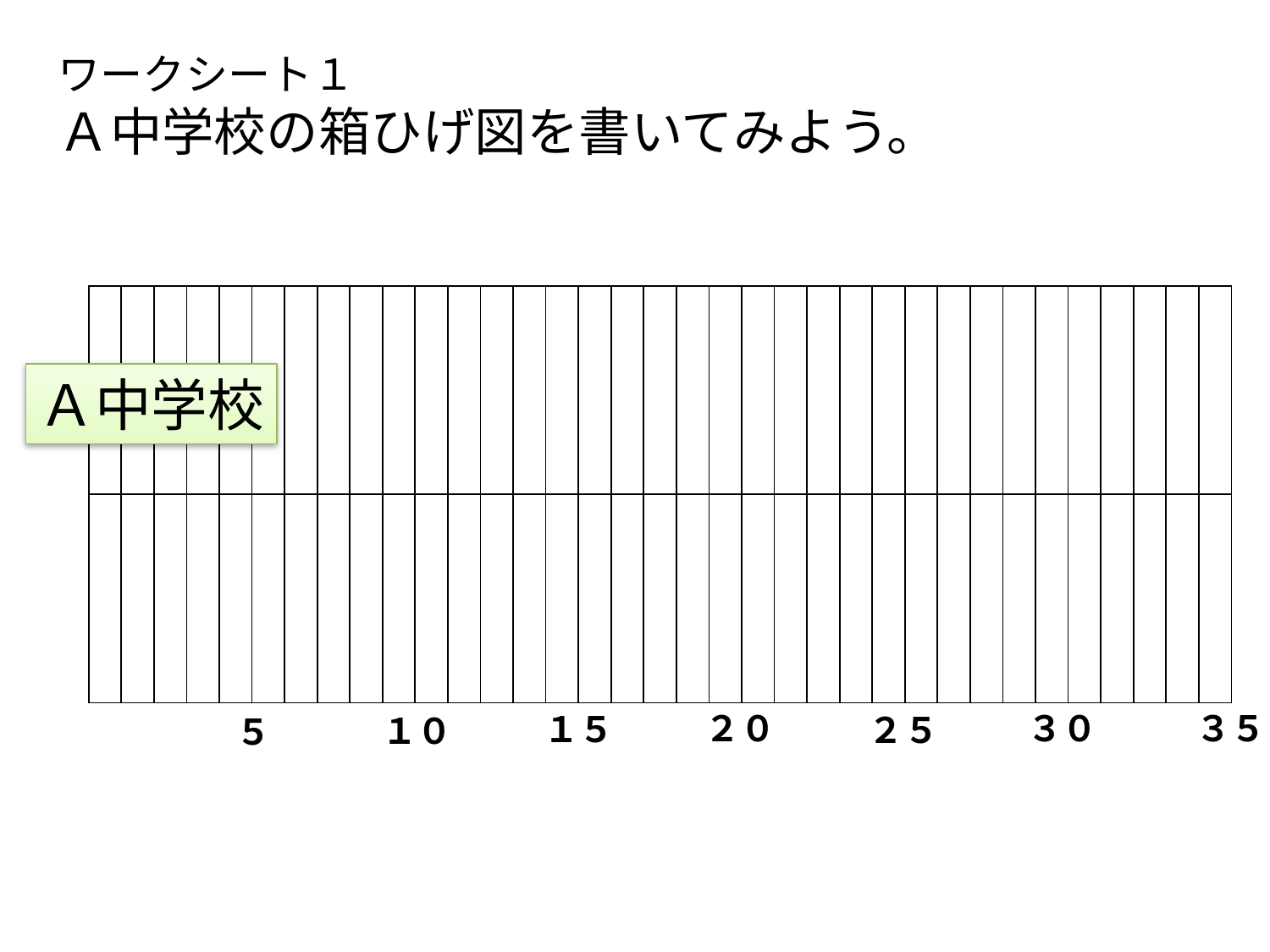

# ワークシート１ Ａ中学校の箱ひげ図を書いてみよう。
|  |  |  |  |  |  |  |  |  |  |  |  |  |  |  |  |  |  |  |  |  |  |  |  |  |  |  |  |  |  |  |  |  |  |  |
| --- | --- | --- | --- | --- | --- | --- | --- | --- | --- | --- | --- | --- | --- | --- | --- | --- | --- | --- | --- | --- | --- | --- | --- | --- | --- | --- | --- | --- | --- | --- | --- | --- | --- | --- |
|  |  |  |  |  |  |  |  |  |  |  |  |  |  |  |  |  |  |  |  |  |  |  |  |  |  |  |  |  |  |  |  |  |  |  |
Ａ中学校
２０
３０
３５
１５
２５
１０
５